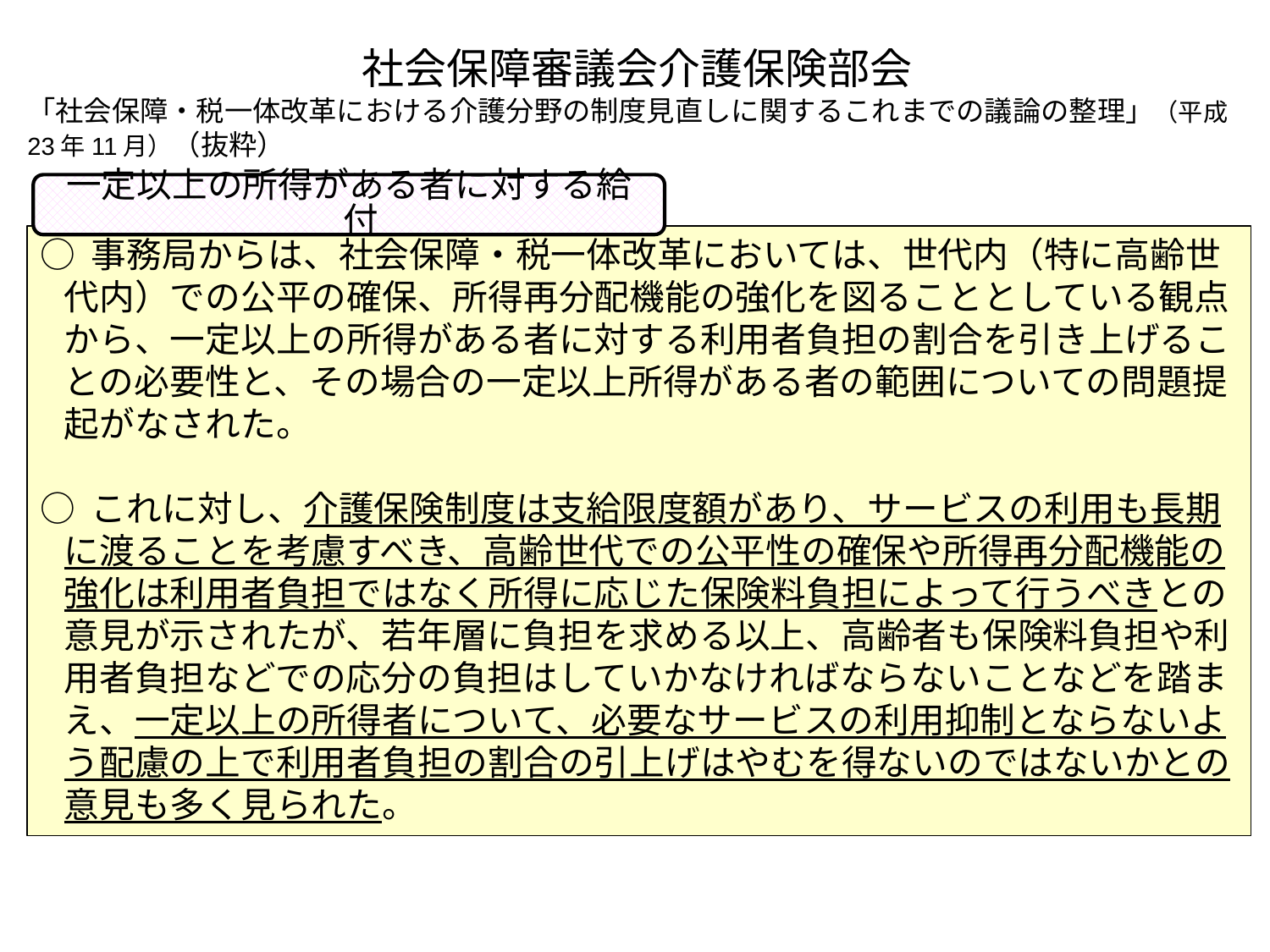

社会保障審議会介護保険部会
「社会保障・税一体改革における介護分野の制度見直しに関するこれまでの議論の整理」（平成23年11月）（抜粋）
一定以上の所得がある者に対する給付
○ 事務局からは、社会保障・税一体改革においては、世代内（特に高齢世代内）での公平の確保、所得再分配機能の強化を図ることとしている観点から、一定以上の所得がある者に対する利用者負担の割合を引き上げることの必要性と、その場合の一定以上所得がある者の範囲についての問題提起がなされた。

○ これに対し、介護保険制度は支給限度額があり、サービスの利用も長期に渡ることを考慮すべき、高齢世代での公平性の確保や所得再分配機能の強化は利用者負担ではなく所得に応じた保険料負担によって行うべきとの意見が示されたが、若年層に負担を求める以上、高齢者も保険料負担や利用者負担などでの応分の負担はしていかなければならないことなどを踏まえ、一定以上の所得者について、必要なサービスの利用抑制とならないよう配慮の上で利用者負担の割合の引上げはやむを得ないのではないかとの意見も多く見られた。